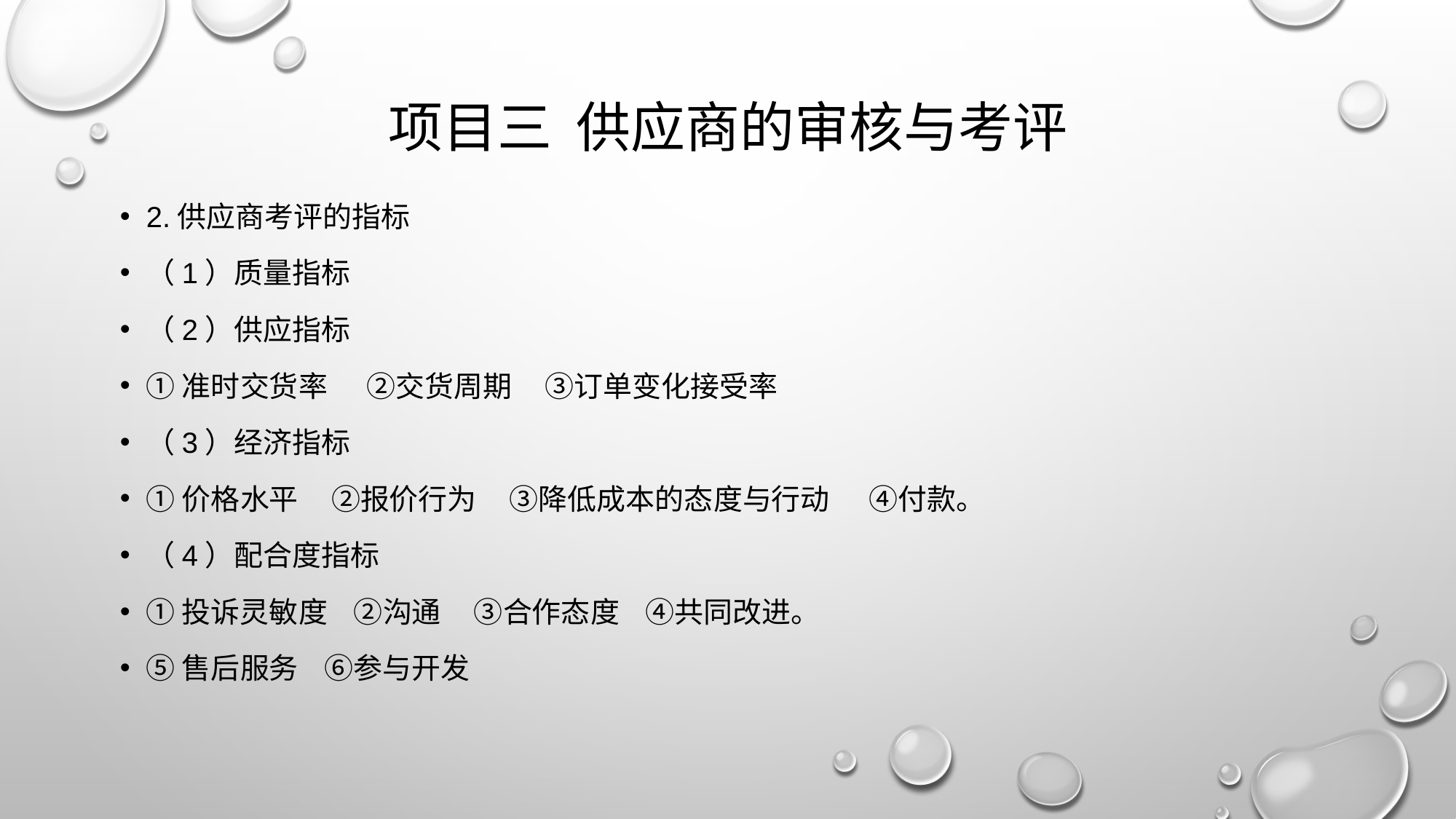

# 项目三  供应商的审核与考评
2.供应商考评的指标
（1）质量指标
（2）供应指标
①准时交货率      ②交货周期     ③订单变化接受率
（3）经济指标
①价格水平     ②报价行为     ③降低成本的态度与行动      ④付款。
（4）配合度指标
①投诉灵敏度    ②沟通     ③合作态度    ④共同改进。
⑤售后服务    ⑥参与开发